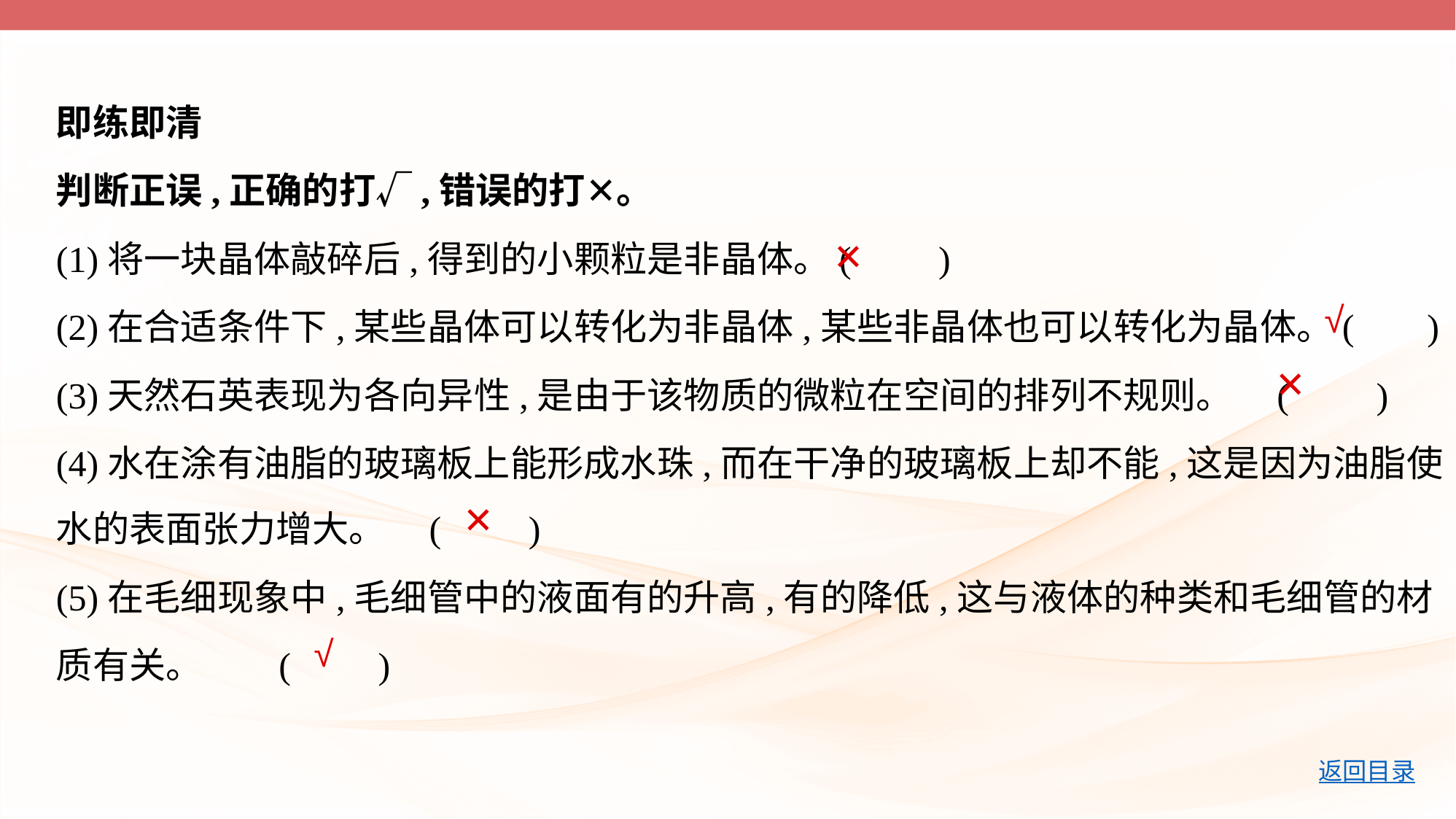

即练即清
判断正误,正确的打√,错误的打✕。
(1)将一块晶体敲碎后,得到的小颗粒是非晶体。(　    )
(2)在合适条件下,某些晶体可以转化为非晶体,某些非晶体也可以转化为晶体。(        )
(3)天然石英表现为各向异性,是由于该物质的微粒在空间的排列不规则。 (　    )
(4)水在涂有油脂的玻璃板上能形成水珠,而在干净的玻璃板上却不能,这是因为油脂使
水的表面张力增大。 (　    )
(5)在毛细现象中,毛细管中的液面有的升高,有的降低,这与液体的种类和毛细管的材
质有关。     (　    )
✕
√
✕
✕
√